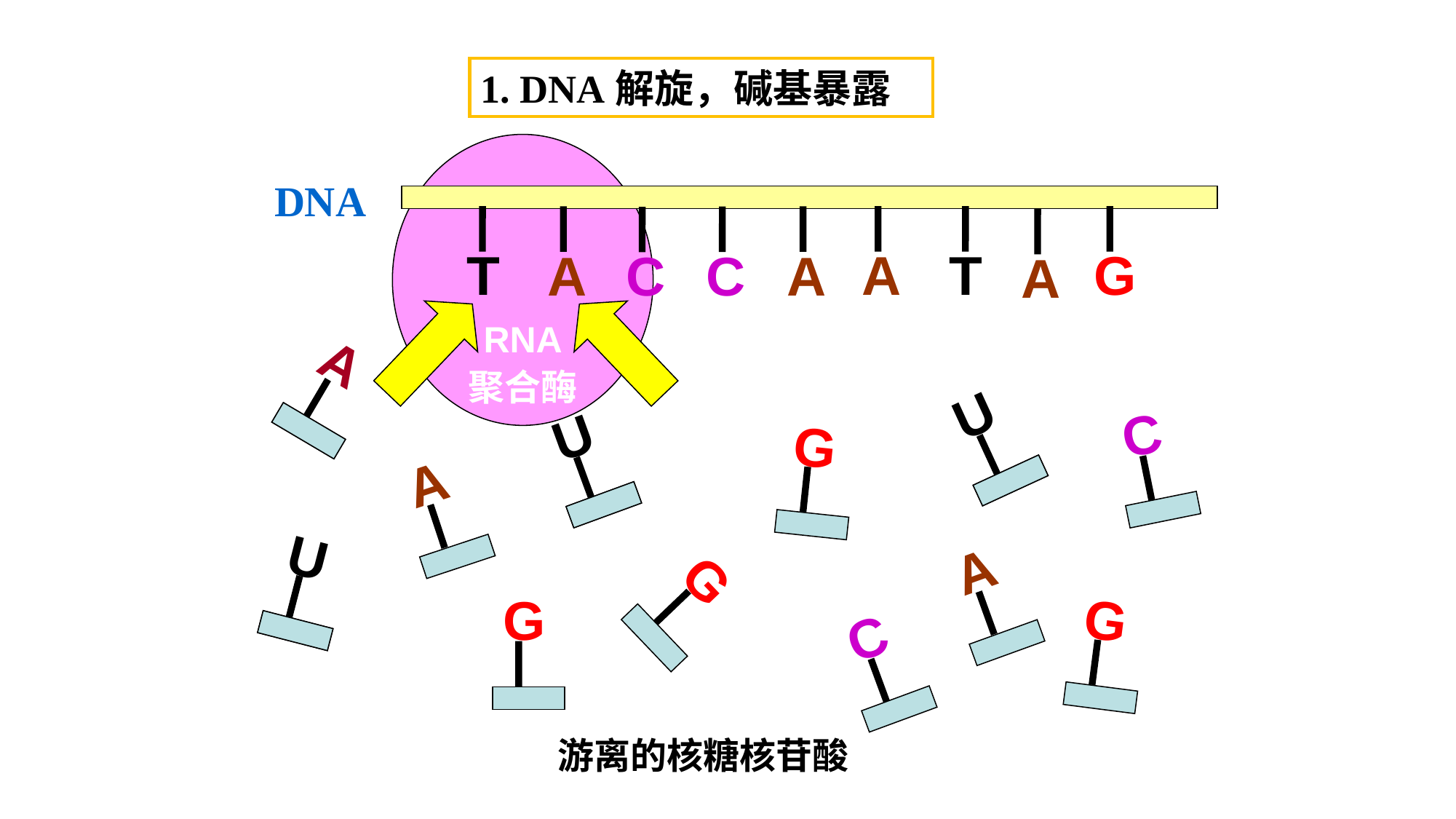

1. DNA解旋，碱基暴露

DNA

T
A
T
G
A
C
A
C
A
RNA
聚合酶

A

U

U

C

G

A

U

A

G

G

G

C

游离的核糖核苷酸